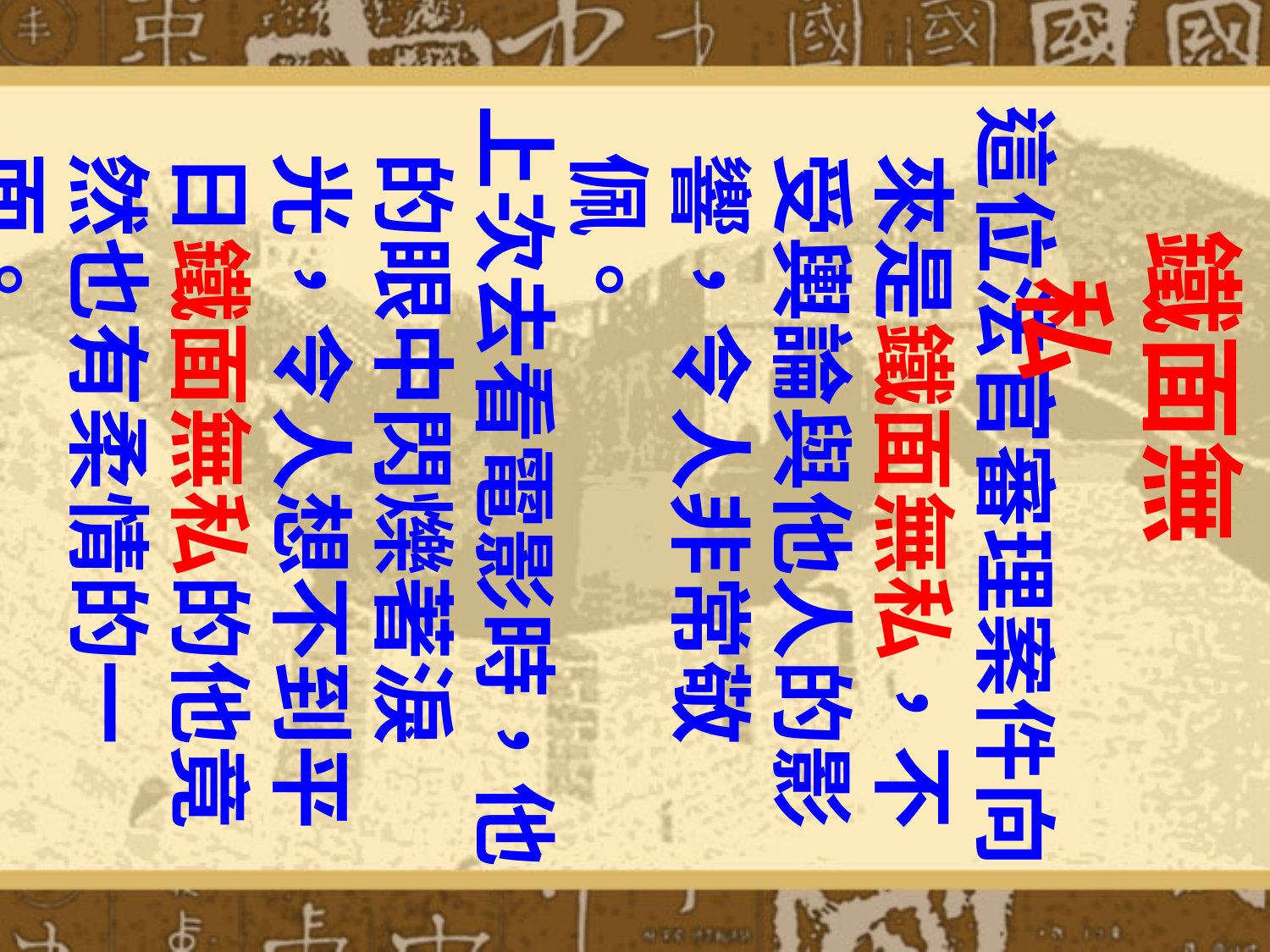

上次去看電影時，他的眼中閃爍著淚光，令人想不到平日鐵面無私的他竟然也有柔情的一面。
這位法官審理案件向來是鐵面無私，不受輿論與他人的影響，令人非常敬佩。
鐵面無私